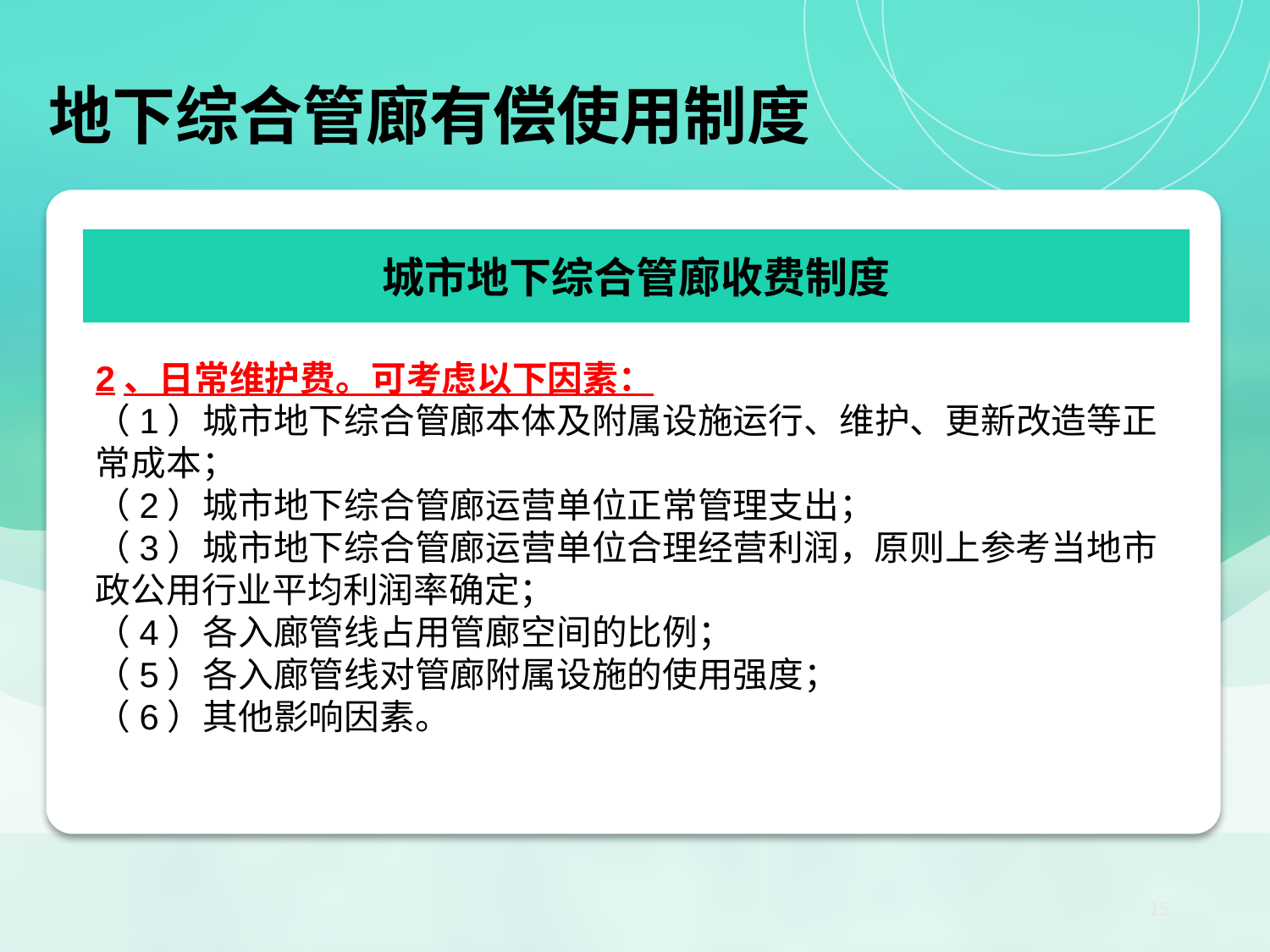

地下综合管廊有偿使用制度

城市地下综合管廊收费制度

2、日常维护费。可考虑以下因素：
（1）城市地下综合管廊本体及附属设施运行、维护、更新改造等正常成本；
（2）城市地下综合管廊运营单位正常管理支出；
（3）城市地下综合管廊运营单位合理经营利润，原则上参考当地市政公用行业平均利润率确定；
（4）各入廊管线占用管廊空间的比例；
（5）各入廊管线对管廊附属设施的使用强度；
（6）其他影响因素。

15